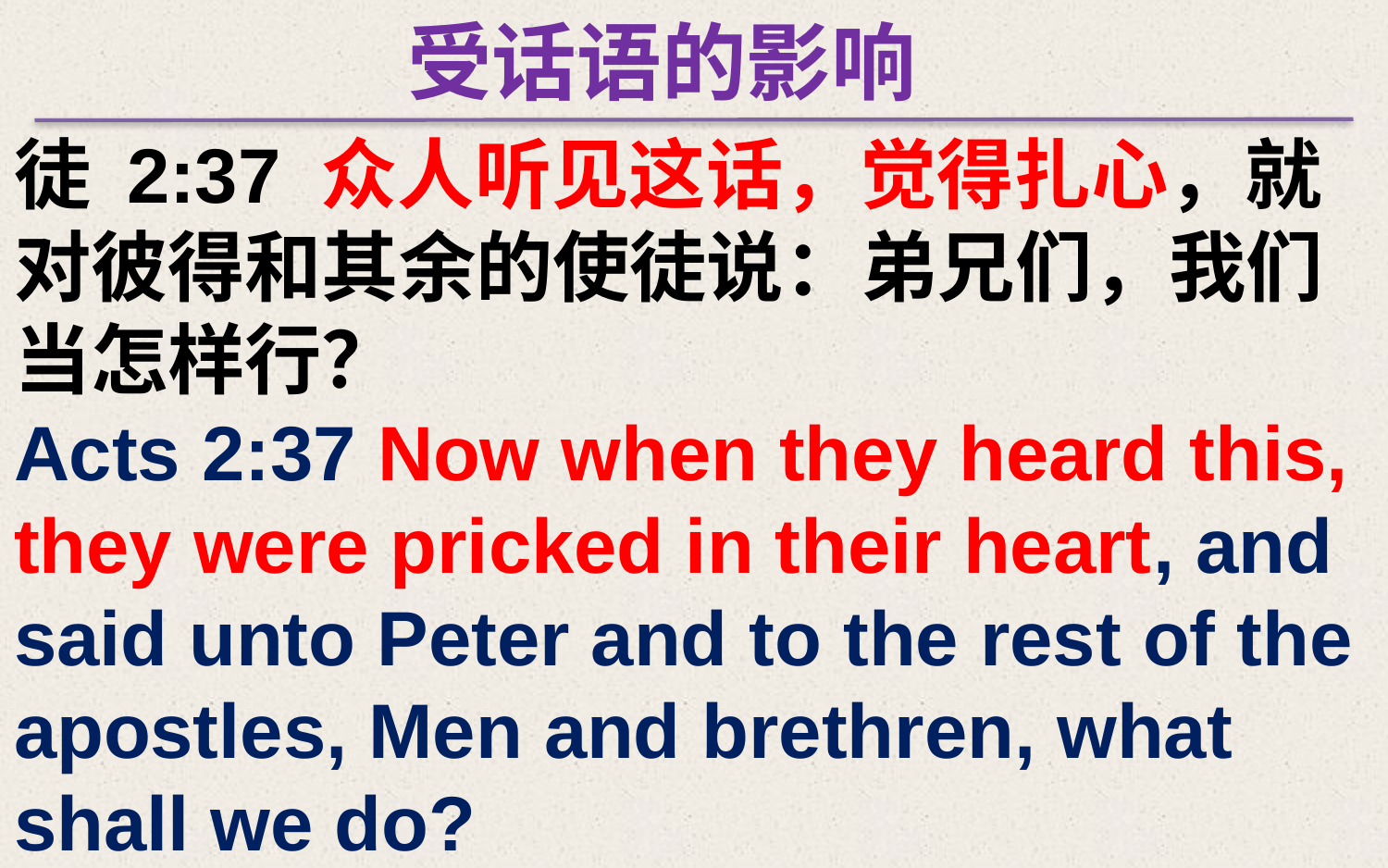

受话语的影响
徒 2:37 众人听见这话，觉得扎心，就对彼得和其余的使徒说：弟兄们，我们当怎样行？
Acts 2:37 Now when they heard this, they were pricked in their heart, and said unto Peter and to the rest of the apostles, Men and brethren, what shall we do?